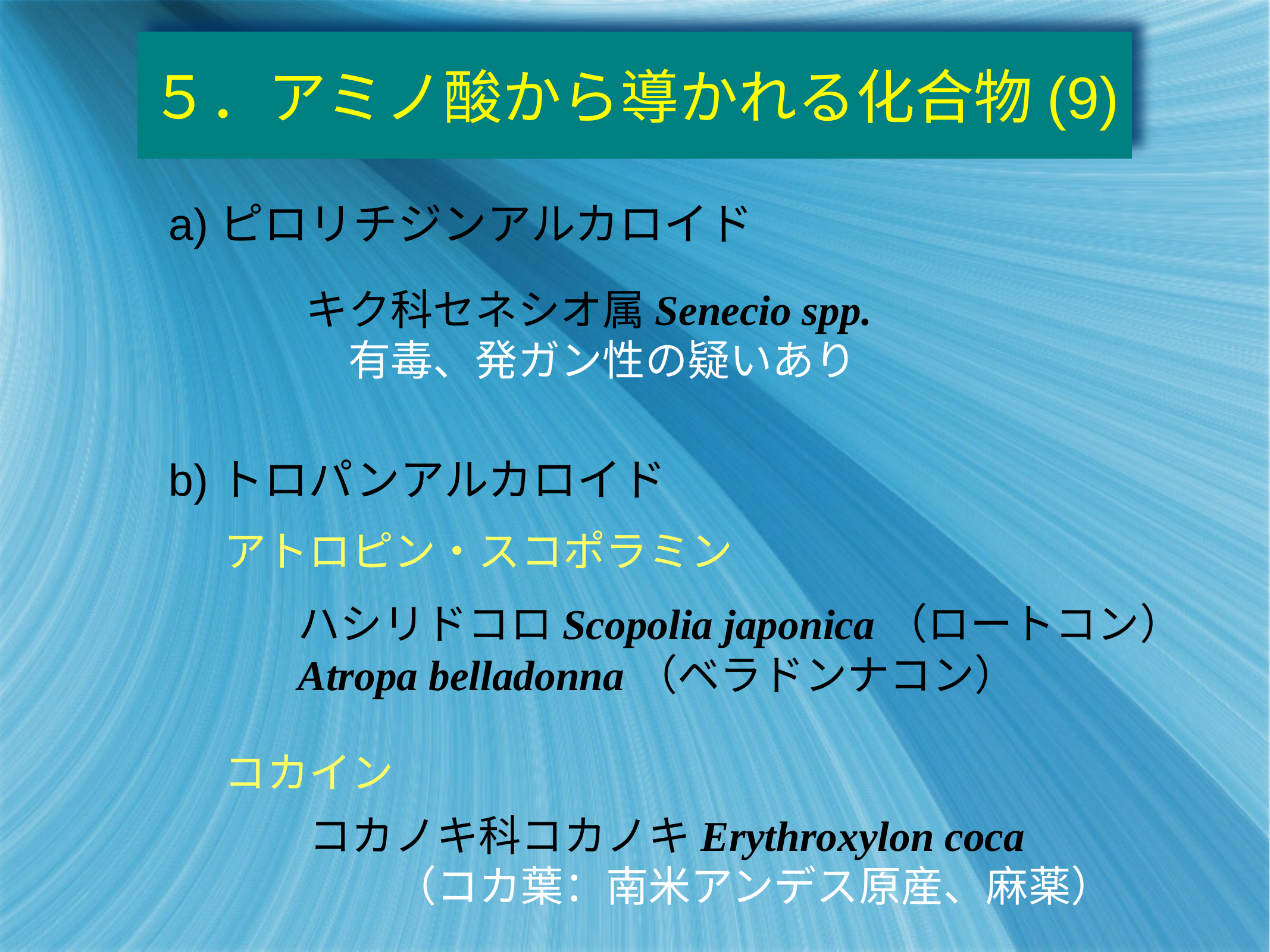

５．アミノ酸から導かれる化合物(9)
a)ピロリチジンアルカロイド
キク科セネシオ属Senecio spp.
　有毒、発ガン性の疑いあり
b)トロパンアルカロイド
アトロピン・スコポラミン
ハシリドコロScopolia japonica（ロートコン）
Atropa belladonna（ベラドンナコン）
コカイン
コカノキ科コカノキErythroxylon coca
　　（コカ葉：南米アンデス原産、麻薬）